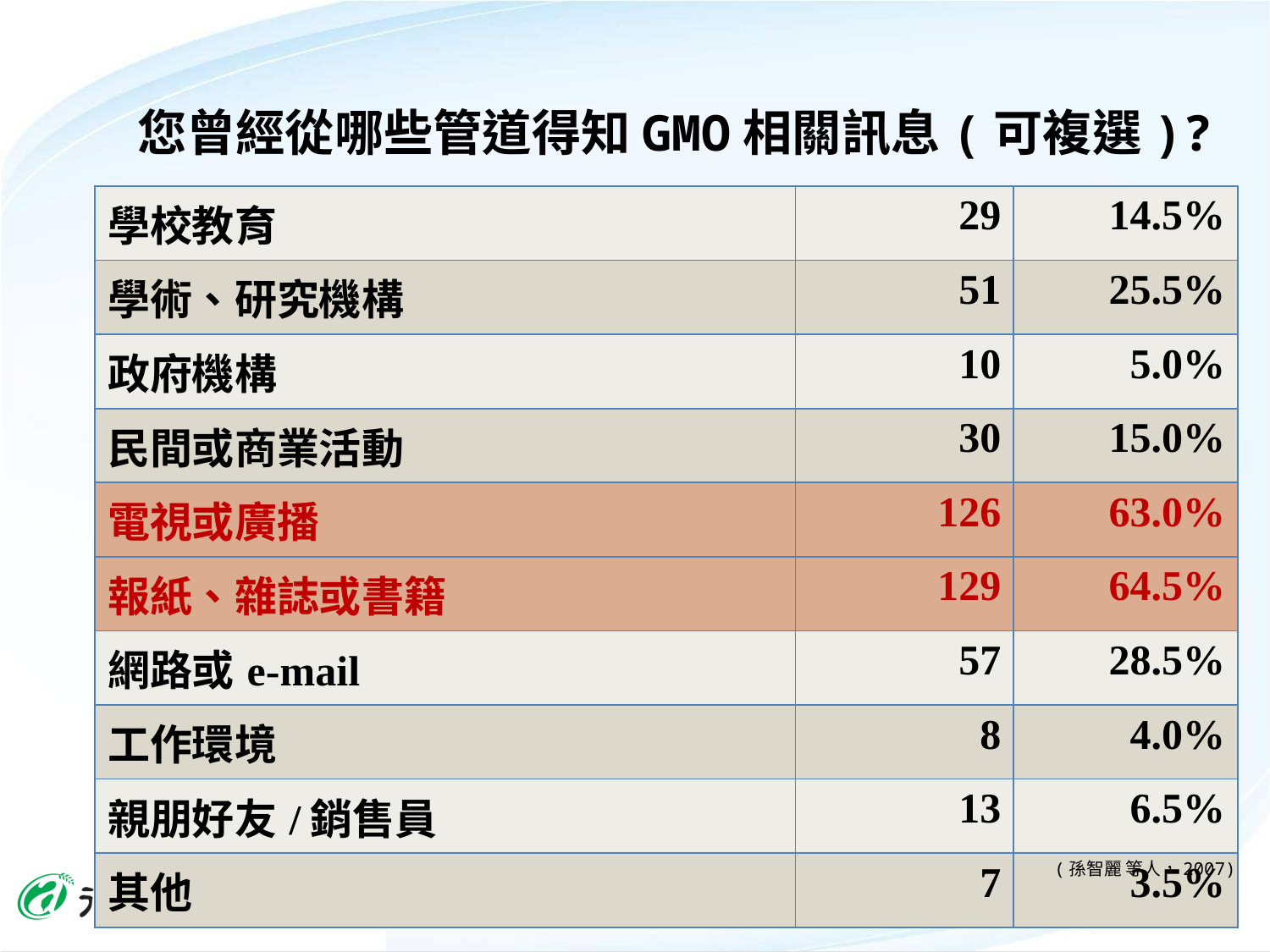

# 您曾經從哪些管道得知GMO相關訊息(可複選)?
| 學校教育 | 29 | 14.5% |
| --- | --- | --- |
| 學術、研究機構 | 51 | 25.5% |
| 政府機構 | 10 | 5.0% |
| 民間或商業活動 | 30 | 15.0% |
| 電視或廣播 | 126 | 63.0% |
| 報紙、雜誌或書籍 | 129 | 64.5% |
| 網路或e-mail | 57 | 28.5% |
| 工作環境 | 8 | 4.0% |
| 親朋好友/銷售員 | 13 | 6.5% |
| 其他 | 7 | 3.5% |
(孫智麗 等人，2007)
34